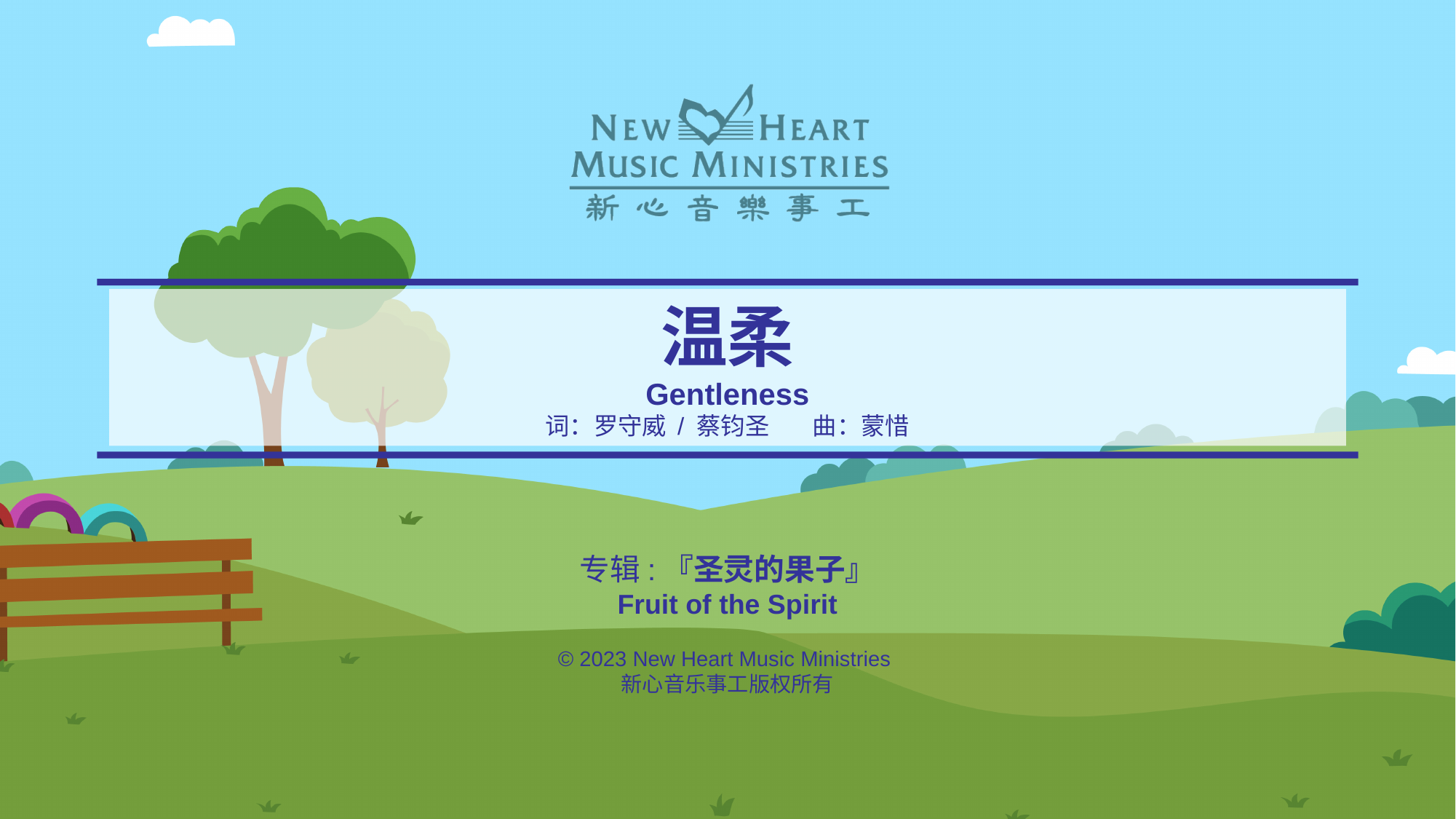

# 温柔 Gentleness 词：罗守威 / 蔡钧圣        曲：蒙惜
专辑:『圣灵的果子』
Fruit of the Spirit
© 2023 New Heart Music Ministries
新心音乐事工版权所有